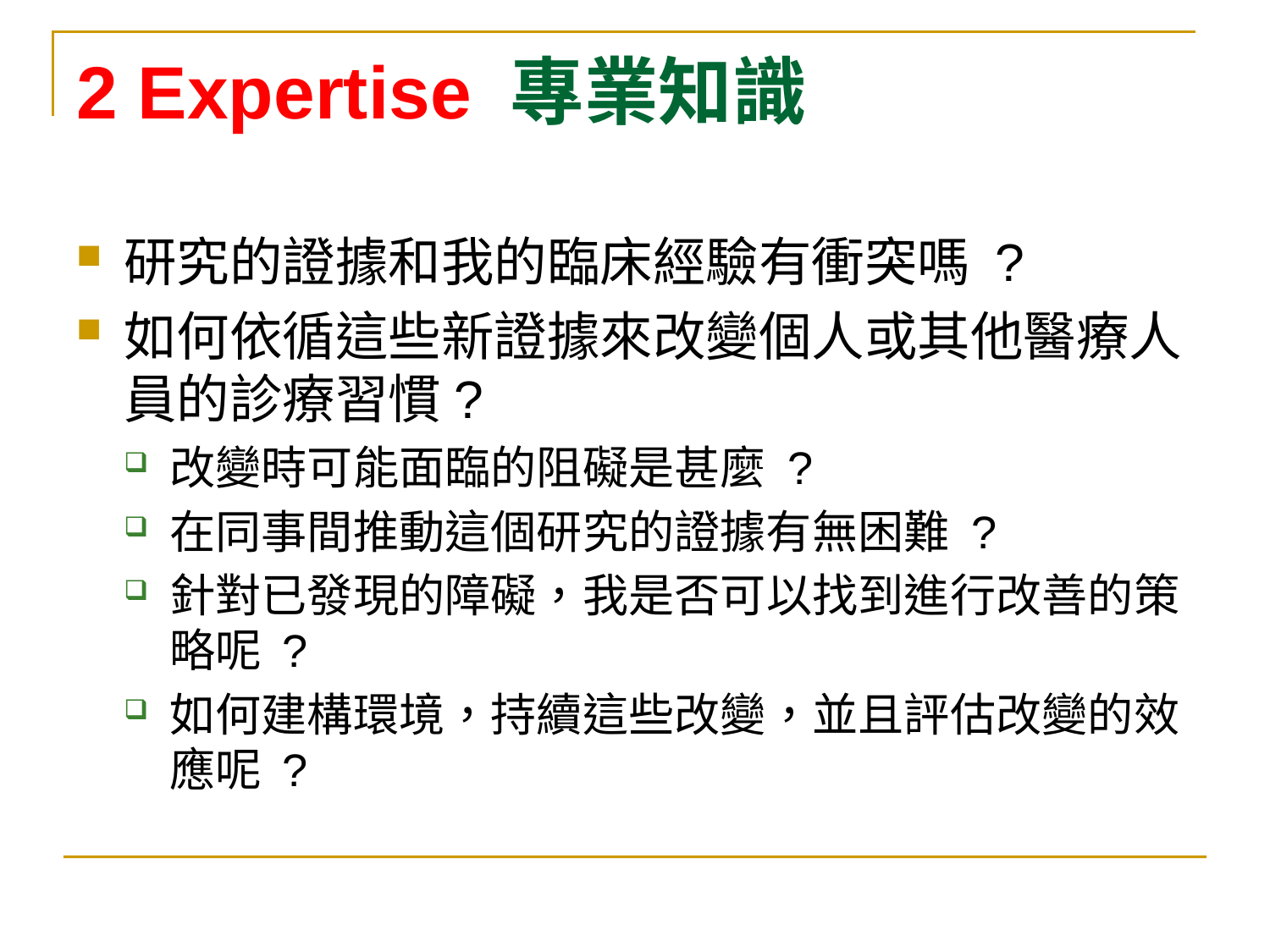

# 2 Expertise 專業知識
研究的證據和我的臨床經驗有衝突嗎 ?
如何依循這些新證據來改變個人或其他醫療人員的診療習慣?
改變時可能面臨的阻礙是甚麼 ?
在同事間推動這個研究的證據有無困難 ?
針對已發現的障礙，我是否可以找到進行改善的策略呢 ?
如何建構環境，持續這些改變，並且評估改變的效應呢 ?